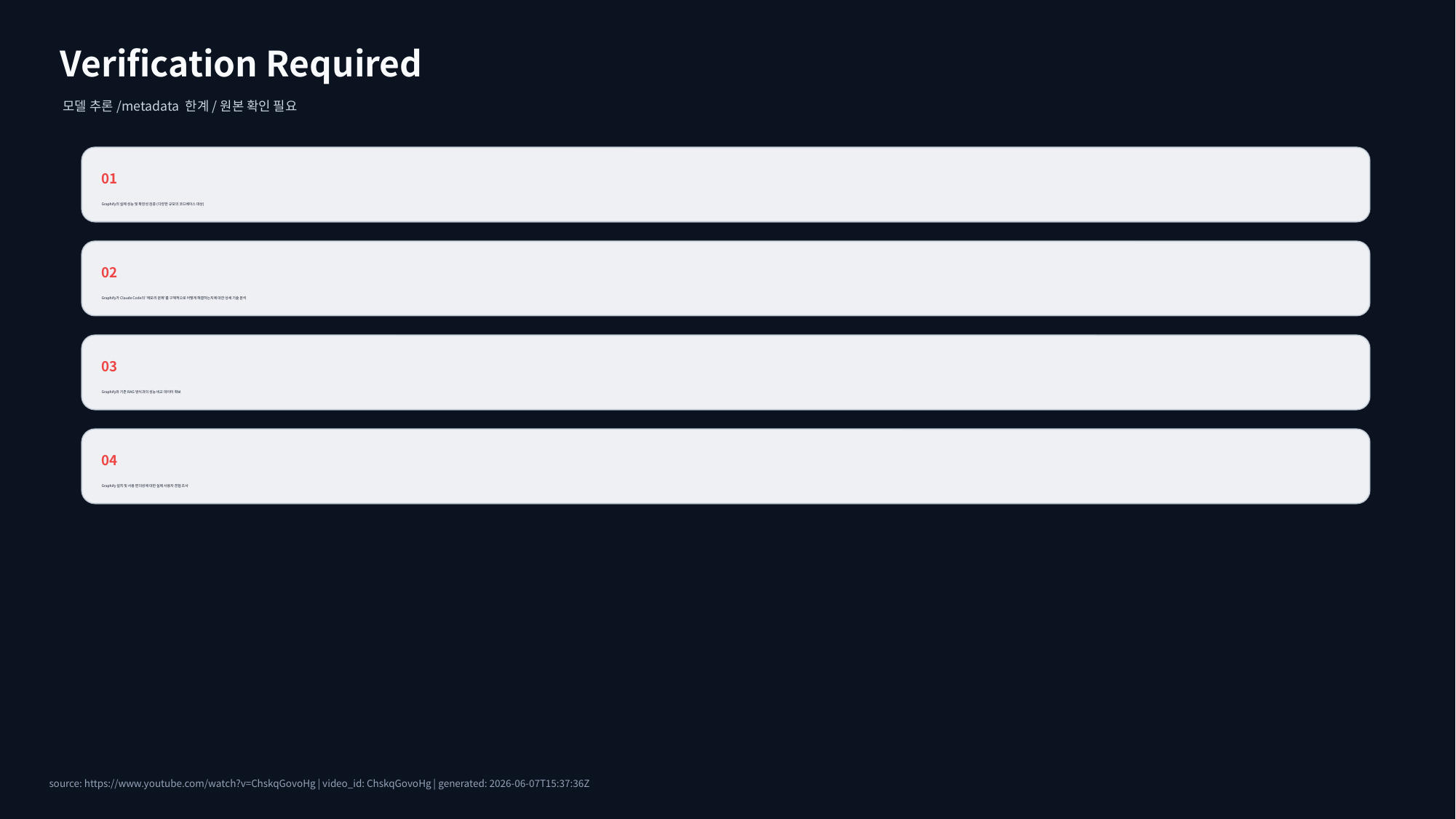

Verification Required
모델 추론/metadata 한계/원본 확인 필요

01
Graphify의 실제 성능 및 확장성 검증 (다양한 규모의 코드베이스 대상)

02
Graphify가 Claude Code의 '메모리 문제'를 구체적으로 어떻게 해결하는지에 대한 상세 기술 분석

03
Graphify와 기존 RAG 방식과의 성능 비교 데이터 확보

04
Graphify 설치 및 사용 편의성에 대한 실제 사용자 경험 조사
source: https://www.youtube.com/watch?v=ChskqGovoHg | video_id: ChskqGovoHg | generated: 2026-06-07T15:37:36Z